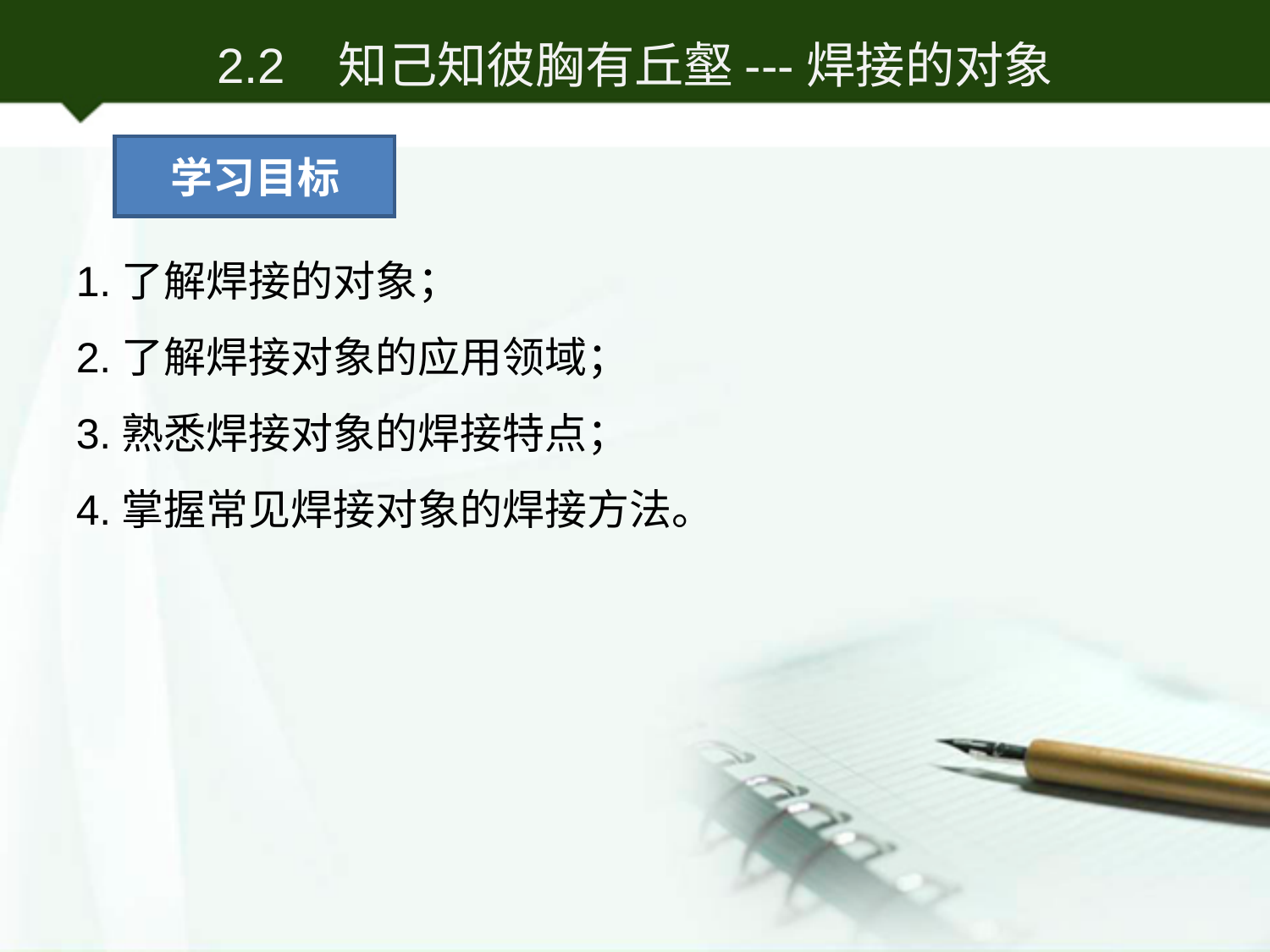

2.2   知己知彼胸有丘壑---焊接的对象
学习目标
1.了解焊接的对象；
2.了解焊接对象的应用领域；
3.熟悉焊接对象的焊接特点；
4.掌握常见焊接对象的焊接方法。